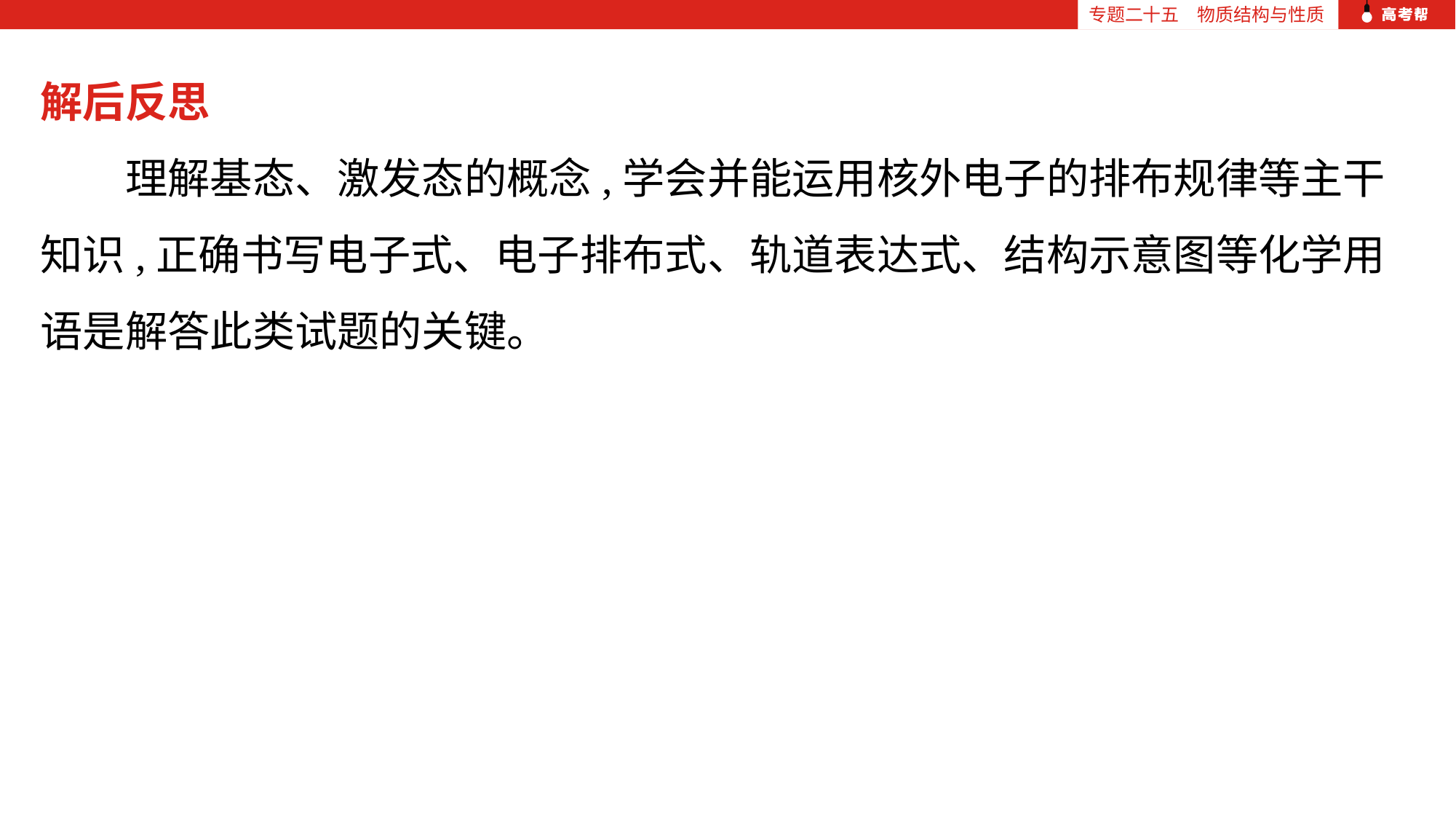

专题二十五　物质结构与性质
解后反思
　　理解基态、激发态的概念,学会并能运用核外电子的排布规律等主干知识,正确书写电子式、电子排布式、轨道表达式、结构示意图等化学用语是解答此类试题的关键。